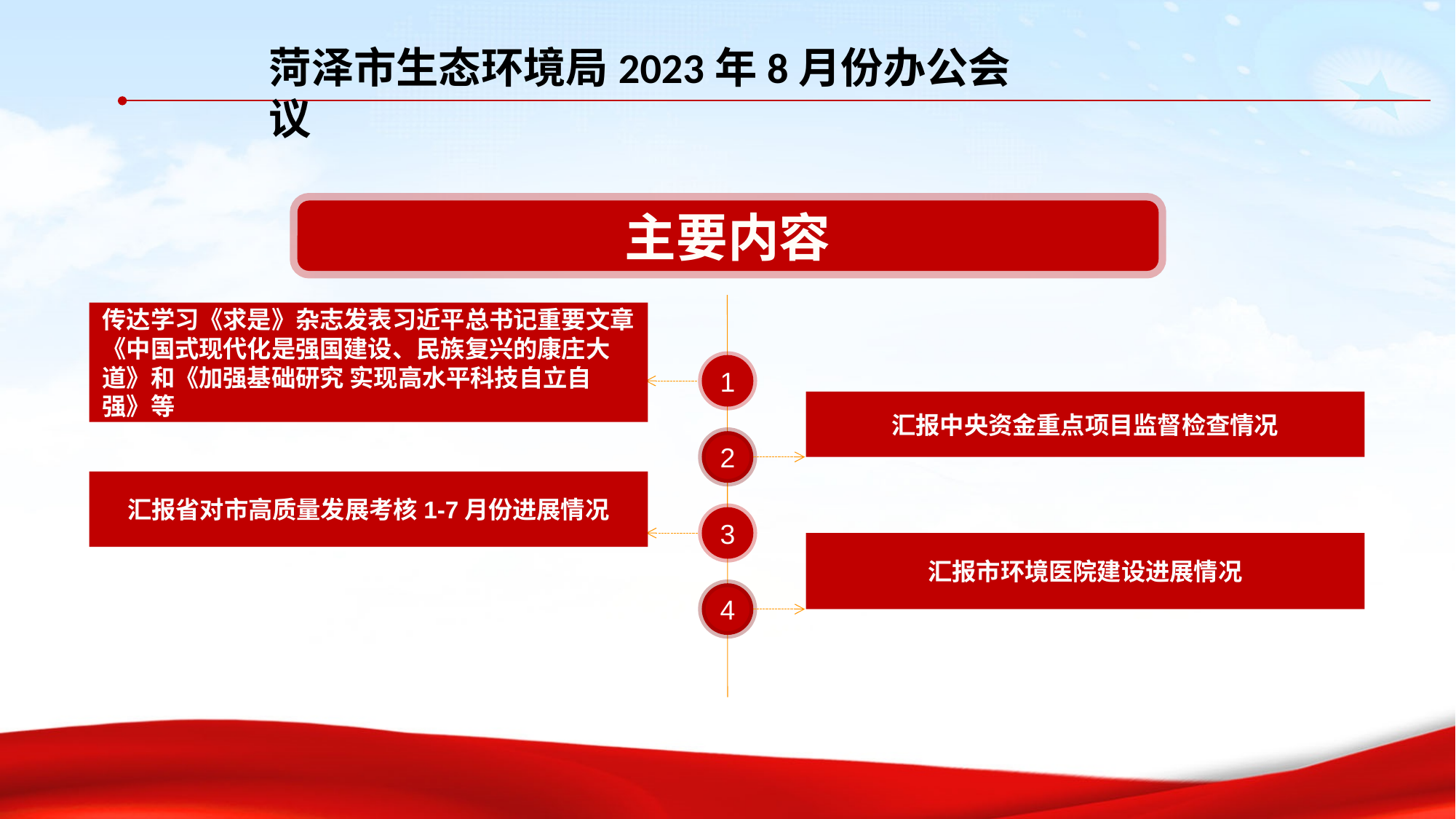

菏泽市生态环境局2023年8月份办公会议

主要内容
传达学习《求是》杂志发表习近平总书记重要文章《中国式现代化是强国建设、民族复兴的康庄大道》和《加强基础研究 实现高水平科技自立自强》等
1
汇报中央资金重点项目监督检查情况
2
汇报省对市高质量发展考核1-7月份进展情况
3
汇报市环境医院建设进展情况
4